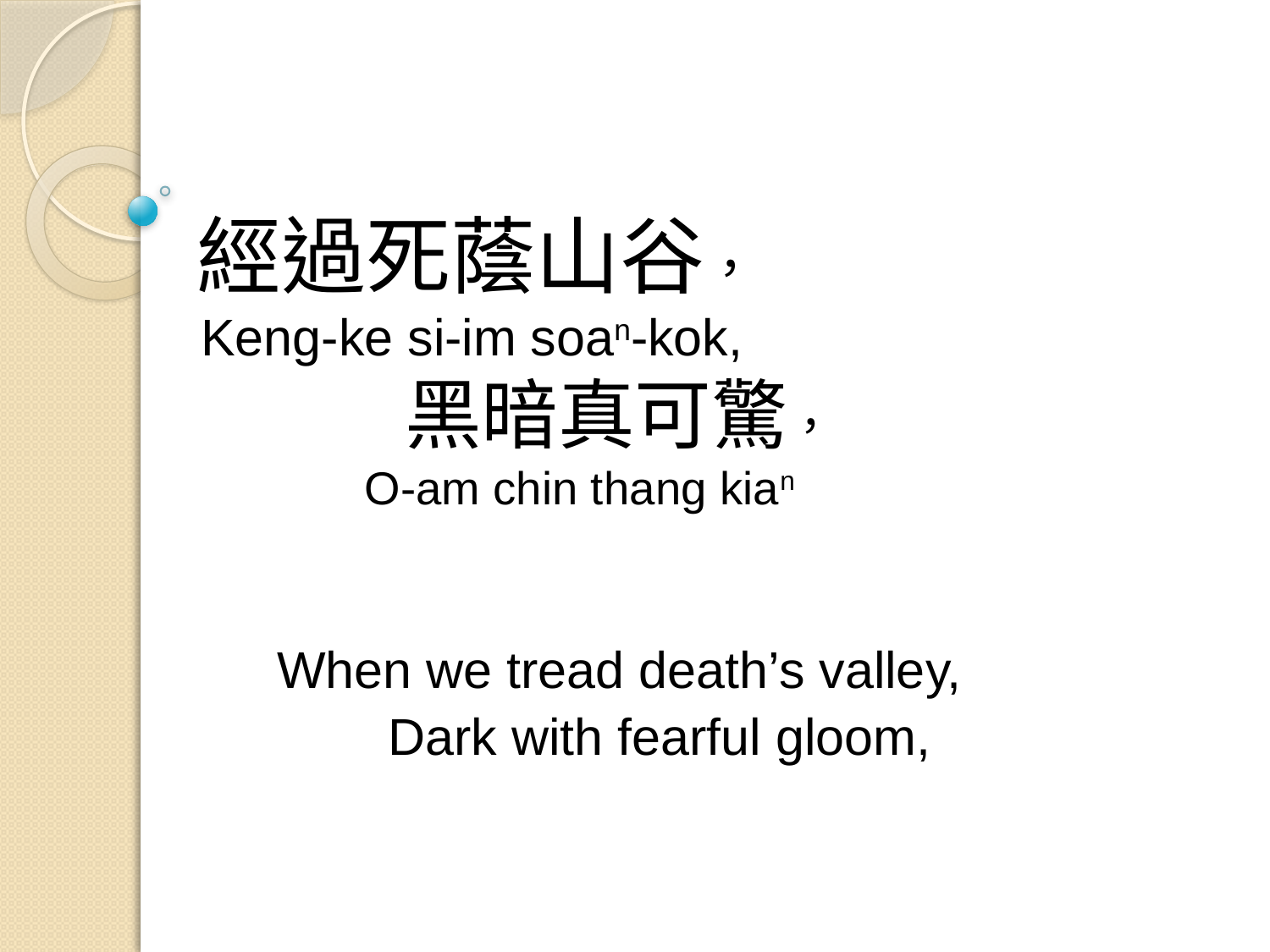

# 經過死蔭山谷， Keng-ke si-im soan-kok, 黑暗真可驚， O-am chin thang kian When we tread death’s valley, Dark with fearful gloom,